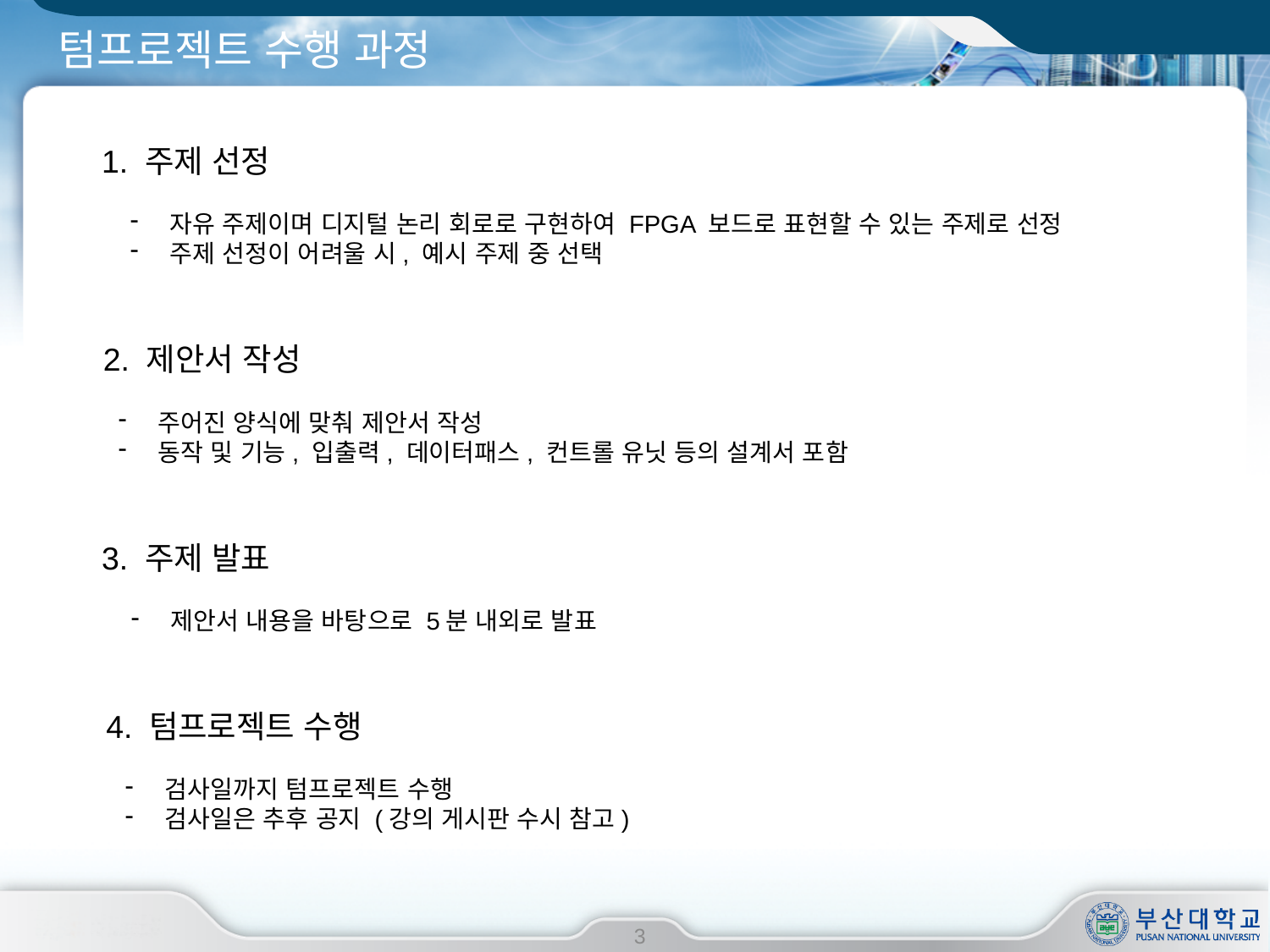

# 텀프로젝트 수행 과정
1. 주제 선정
자유 주제이며 디지털 논리 회로로 구현하여 FPGA 보드로 표현할 수 있는 주제로 선정
주제 선정이 어려울 시, 예시 주제 중 선택
2. 제안서 작성
주어진 양식에 맞춰 제안서 작성
동작 및 기능, 입출력, 데이터패스, 컨트롤 유닛 등의 설계서 포함
3. 주제 발표
제안서 내용을 바탕으로 5분 내외로 발표
4. 텀프로젝트 수행
검사일까지 텀프로젝트 수행
검사일은 추후 공지 (강의 게시판 수시 참고)
3